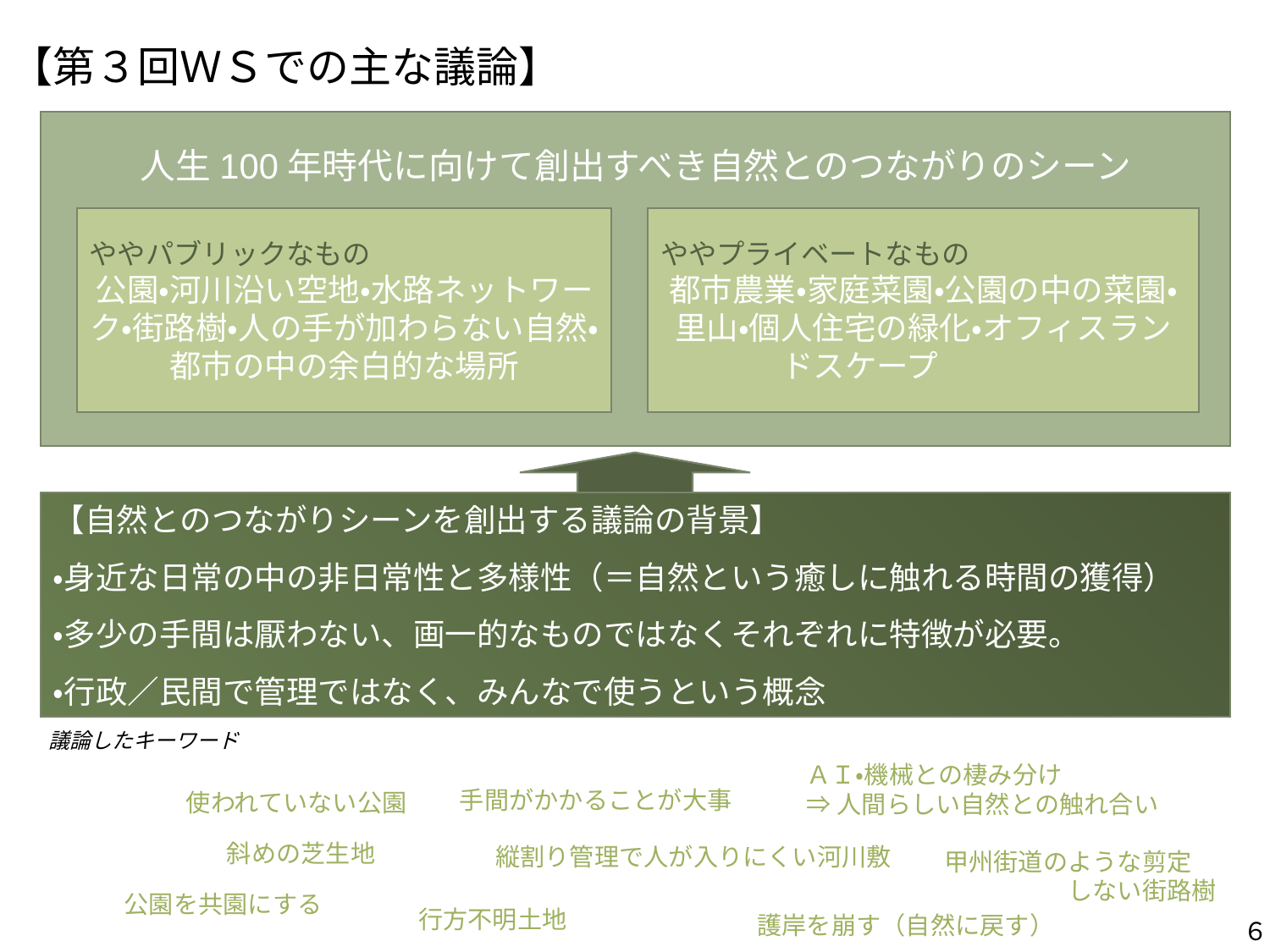

【第３回ＷＳでの主な議論】
人生100年時代に向けて創出すべき自然とのつながりのシーン

ややプライベートなもの
都市農業・家庭菜園・公園の中の菜園・里山・個人住宅の緑化・オフィスランドスケープ
ややパブリックなもの
公園・河川沿い空地・水路ネットワーク・街路樹・人の手が加わらない自然・都市の中の余白的な場所

【自然とのつながりシーンを創出する議論の背景】
・身近な日常の中の非日常性と多様性（＝自然という癒しに触れる時間の獲得）
・多少の手間は厭わない、画一的なものではなくそれぞれに特徴が必要。
・行政／民間で管理ではなく、みんなで使うという概念
議論したキーワード
ＡＩ・機械との棲み分け
⇒人間らしい自然との触れ合い
手間がかかることが大事
使われていない公園
斜めの芝生地
縦割り管理で人が入りにくい河川敷
甲州街道のような剪定
　　　　　しない街路樹
公園を共園にする
行方不明土地
護岸を崩す（自然に戻す）
６